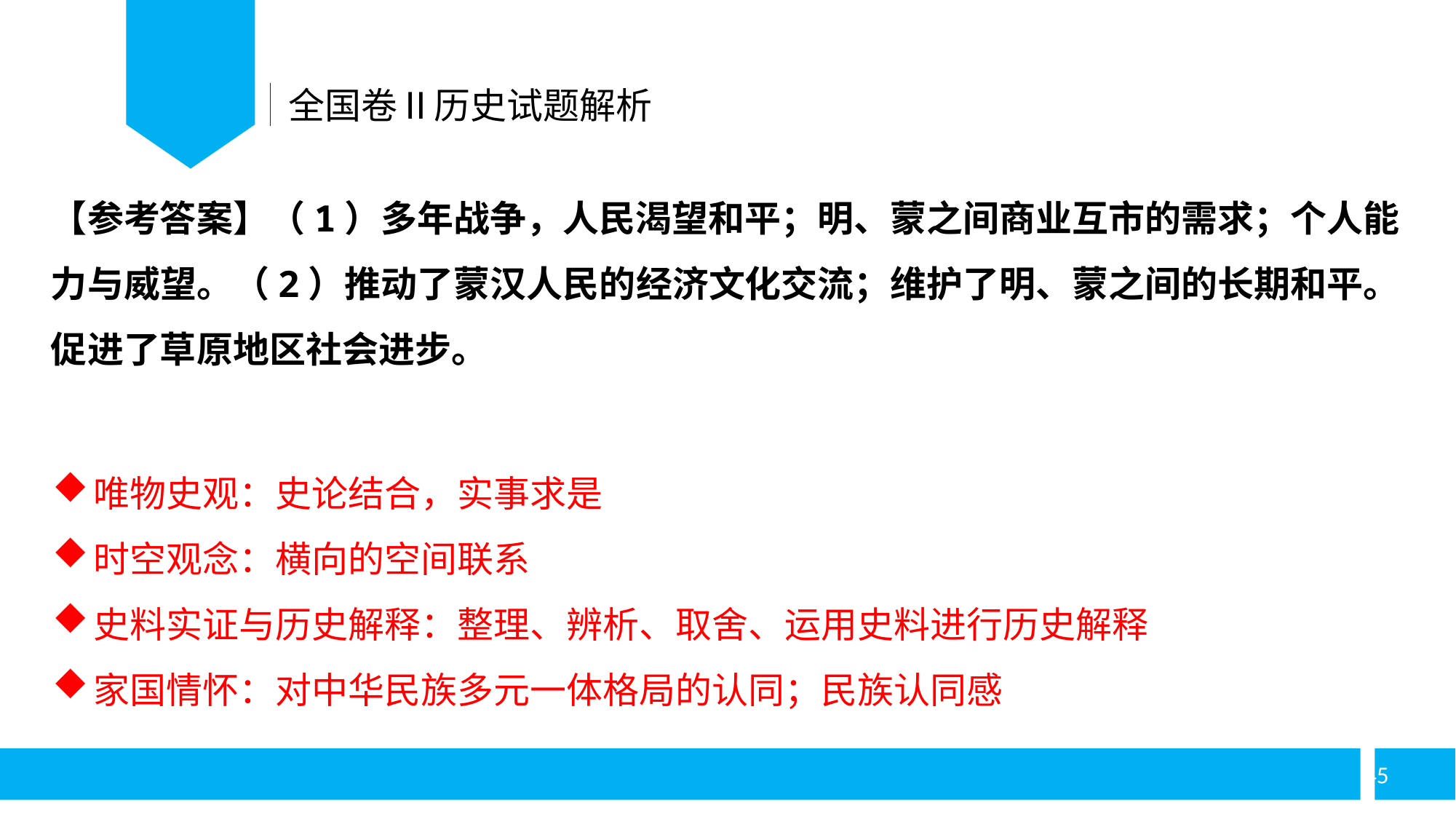

全国卷Ⅱ历史试题解析
【参考答案】（1）多年战争，人民渴望和平；明、蒙之间商业互市的需求；个人能力与威望。（2）推动了蒙汉人民的经济文化交流；维护了明、蒙之间的长期和平。促进了草原地区社会进步。
唯物史观：史论结合，实事求是
时空观念：横向的空间联系
史料实证与历史解释：整理、辨析、取舍、运用史料进行历史解释
家国情怀：对中华民族多元一体格局的认同；民族认同感